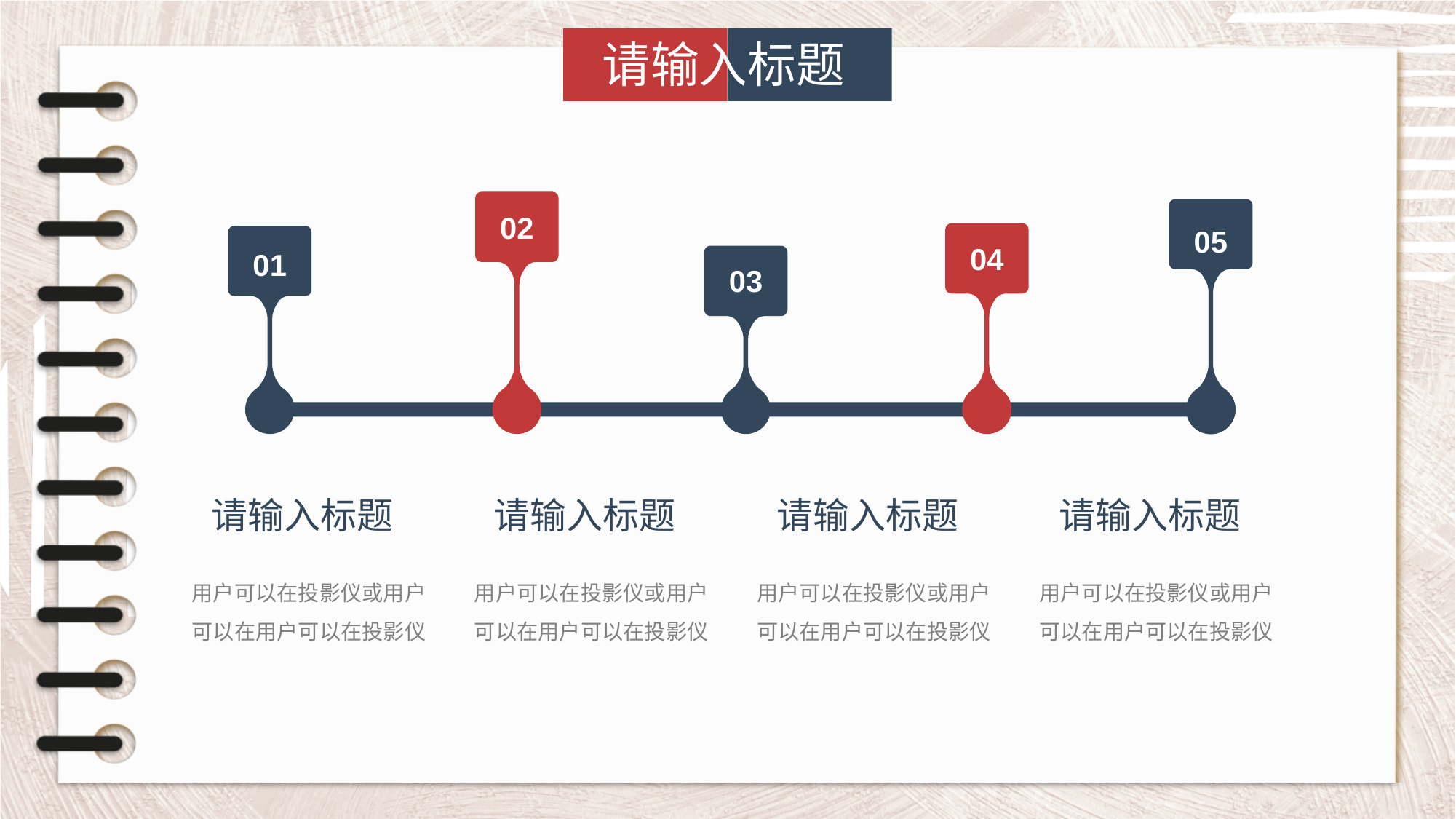

02

05

04

01

03

请输入标题
用户可以在投影仪或用户可以在用户可以在投影仪
请输入标题
用户可以在投影仪或用户可以在用户可以在投影仪
请输入标题
用户可以在投影仪或用户可以在用户可以在投影仪
请输入标题
用户可以在投影仪或用户可以在用户可以在投影仪